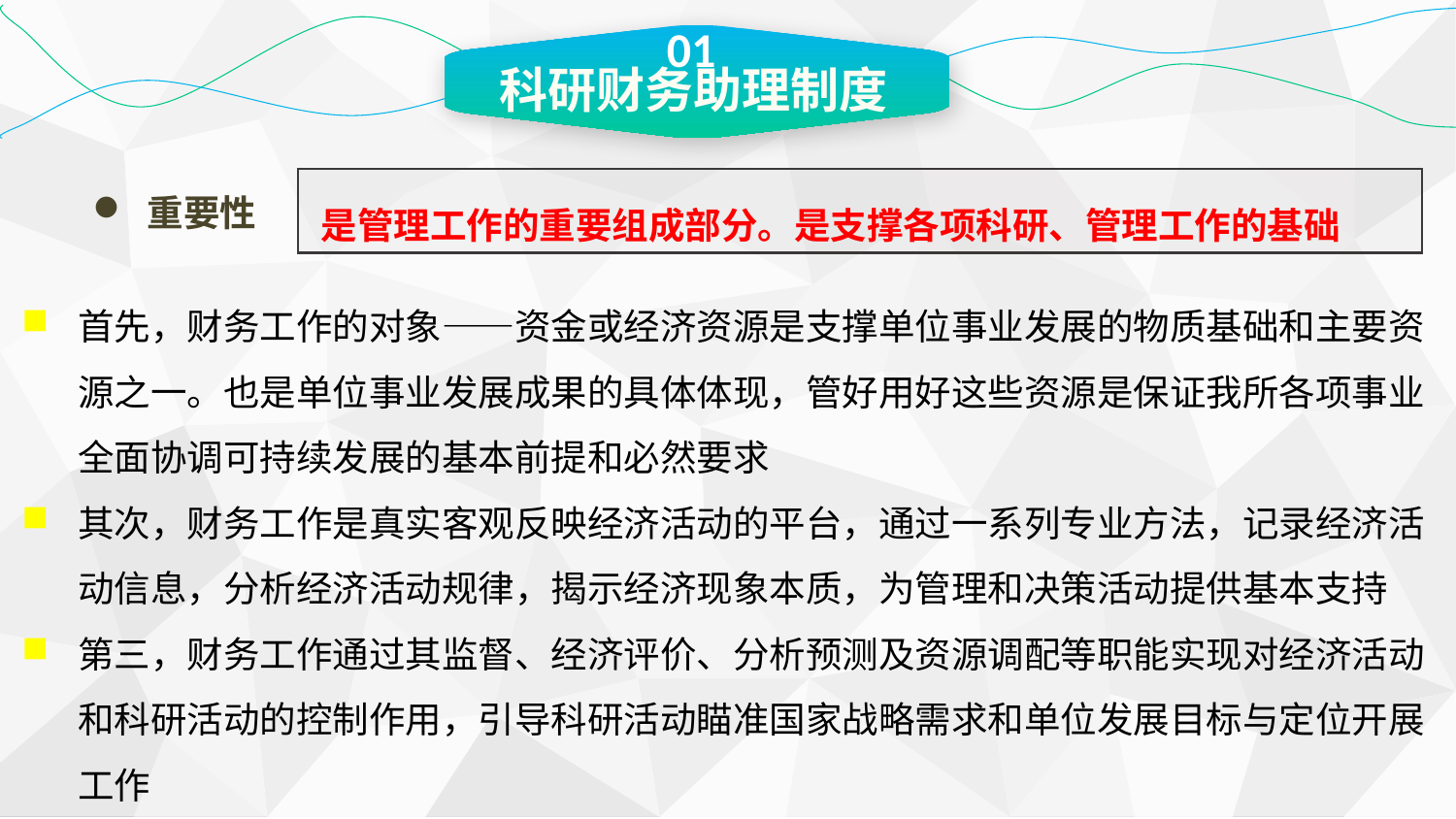

01

科研财务助理制度

是管理工作的重要组成部分。是支撑各项科研、管理工作的基础
重要性
首先，财务工作的对象——资金或经济资源是支撑单位事业发展的物质基础和主要资源之一。也是单位事业发展成果的具体体现，管好用好这些资源是保证我所各项事业全面协调可持续发展的基本前提和必然要求
其次，财务工作是真实客观反映经济活动的平台，通过一系列专业方法，记录经济活动信息，分析经济活动规律，揭示经济现象本质，为管理和决策活动提供基本支持
第三，财务工作通过其监督、经济评价、分析预测及资源调配等职能实现对经济活动和科研活动的控制作用，引导科研活动瞄准国家战略需求和单位发展目标与定位开展工作